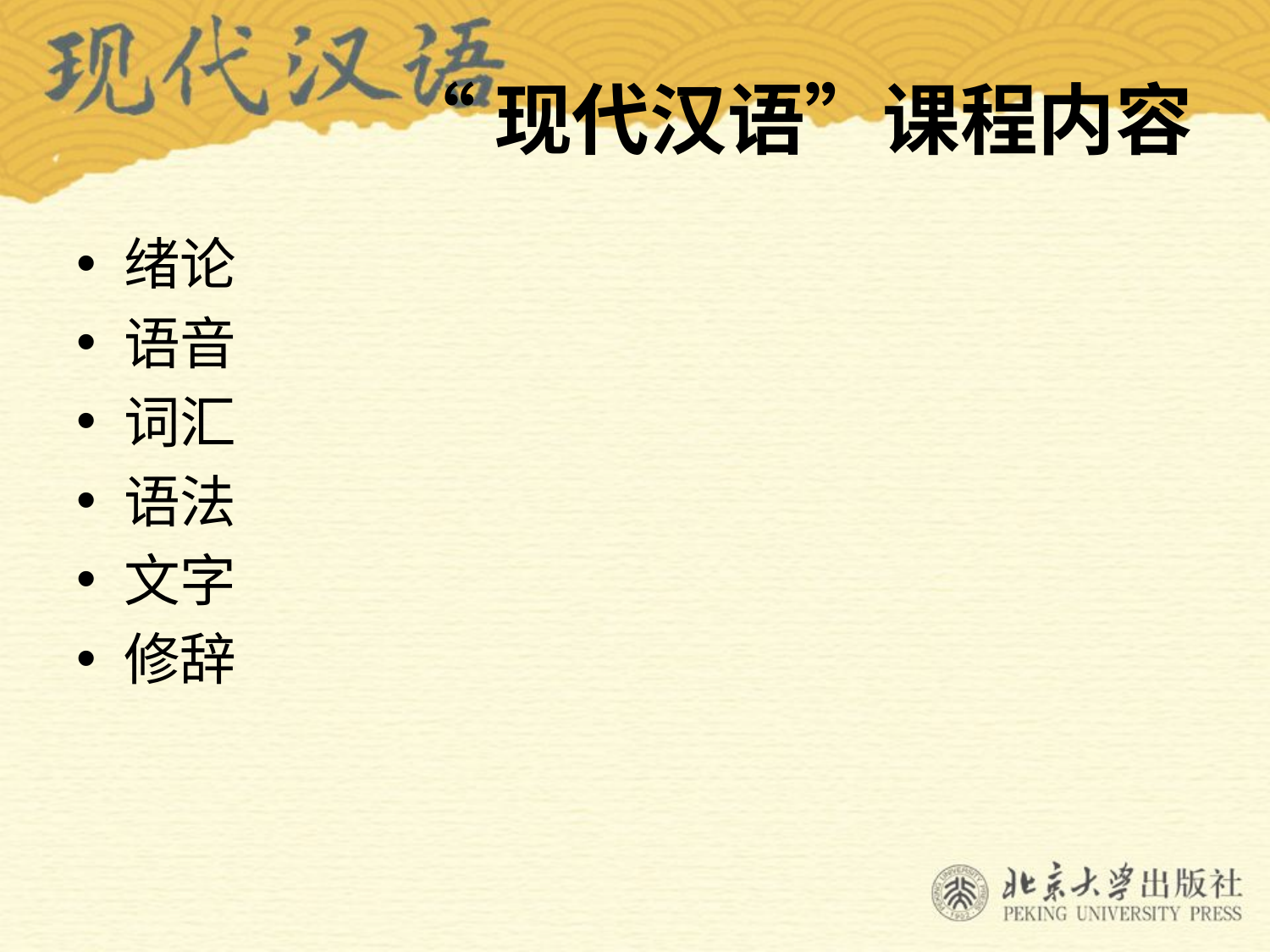

# “现代汉语”课程内容
绪论
语音
词汇
语法
文字
修辞